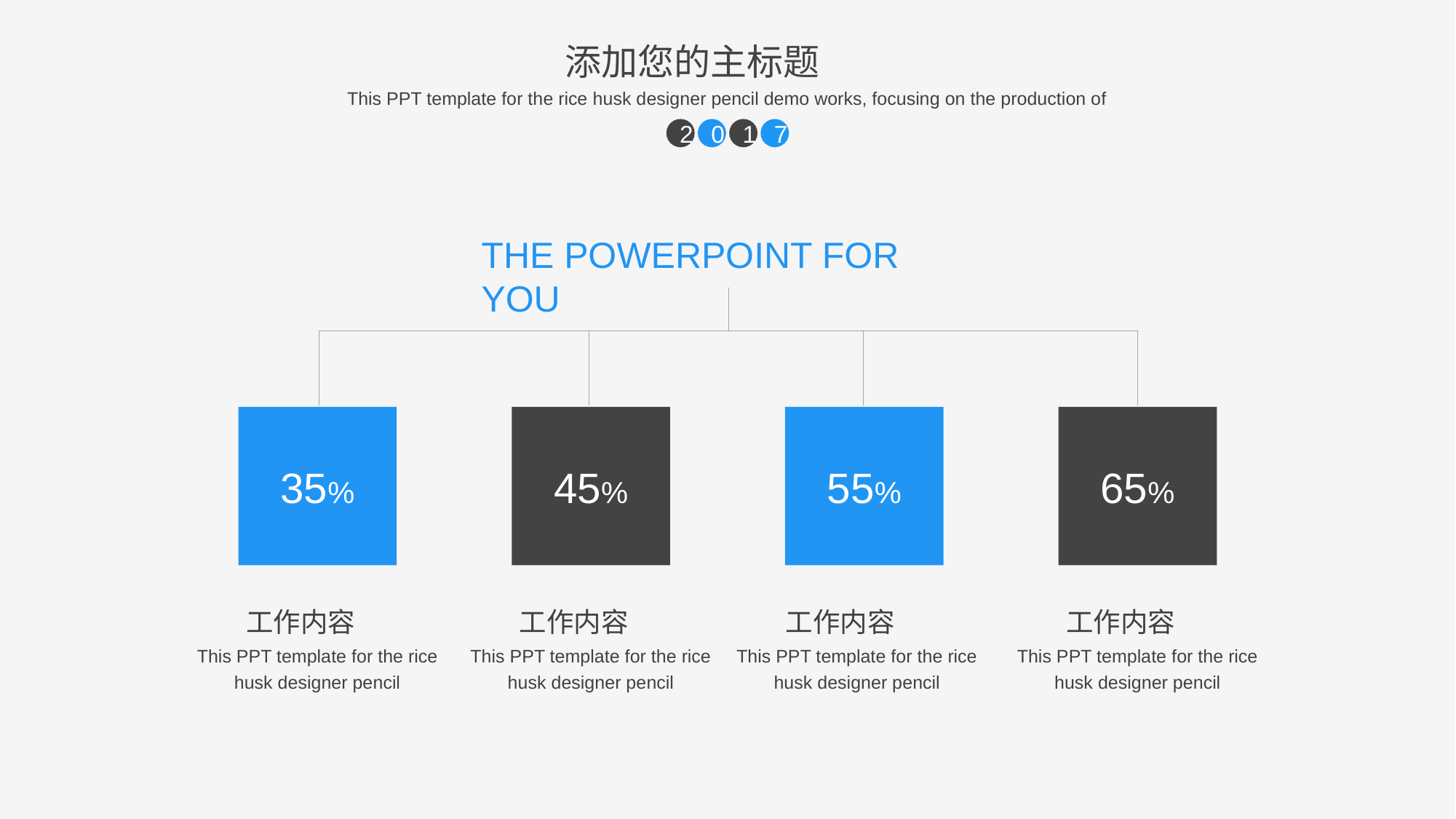

添加您的主标题
This PPT template for the rice husk designer pencil demo works, focusing on the production of
2
0
1
7
THE POWERPOINT FOR YOU
35%
45%
55%
65%
工作内容
This PPT template for the rice husk designer pencil
工作内容
This PPT template for the rice husk designer pencil
工作内容
This PPT template for the rice husk designer pencil
工作内容
This PPT template for the rice husk designer pencil